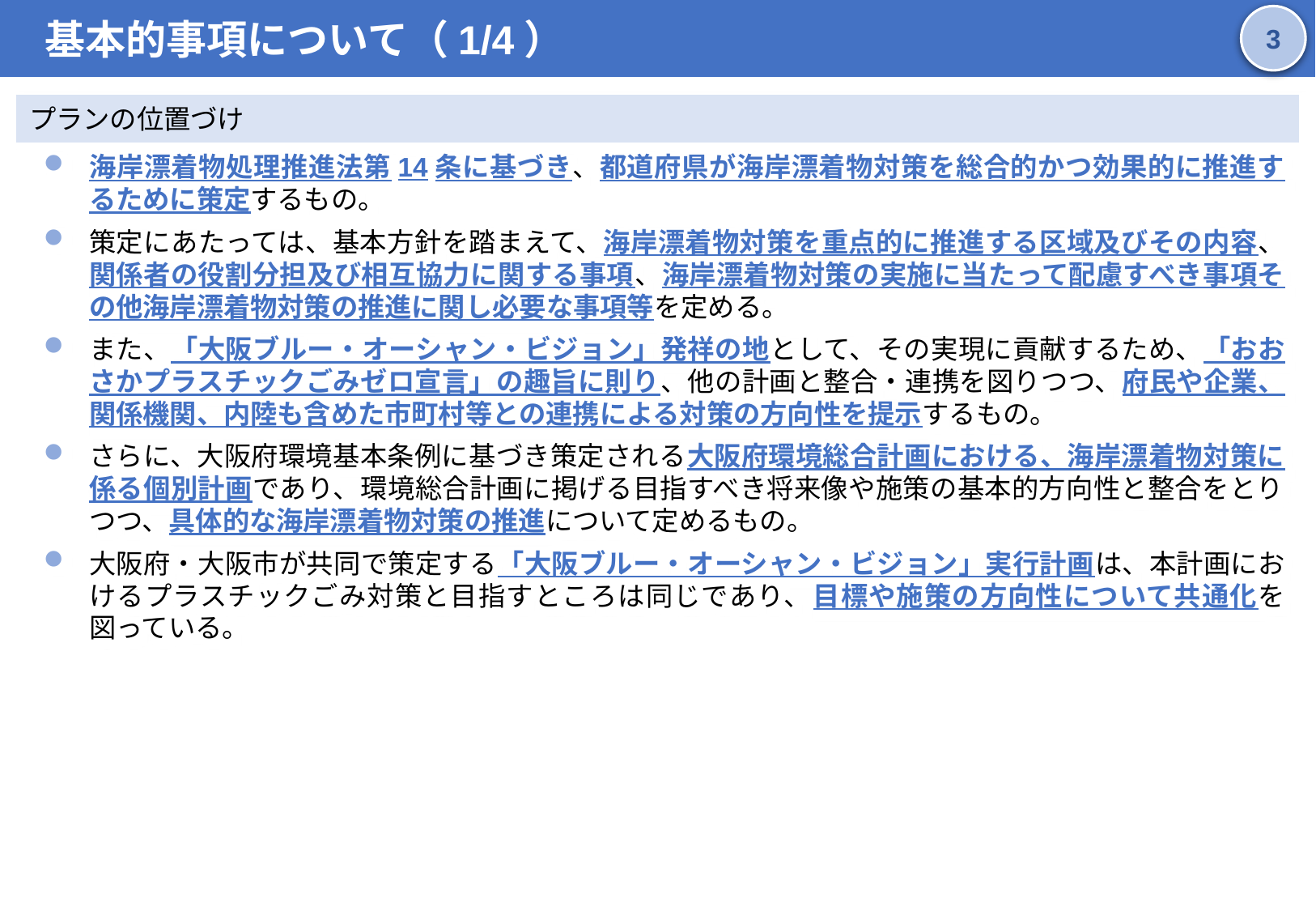

基本的事項について（1/4）
3
プランの位置づけ
海岸漂着物処理推進法第14条に基づき、都道府県が海岸漂着物対策を総合的かつ効果的に推進するために策定するもの。
策定にあたっては、基本方針を踏まえて、海岸漂着物対策を重点的に推進する区域及びその内容、関係者の役割分担及び相互協力に関する事項、海岸漂着物対策の実施に当たって配慮すべき事項その他海岸漂着物対策の推進に関し必要な事項等を定める。
また、「大阪ブルー・オーシャン・ビジョン」発祥の地として、その実現に貢献するため、「おおさかプラスチックごみゼロ宣言」の趣旨に則り、他の計画と整合・連携を図りつつ、府民や企業、関係機関、内陸も含めた市町村等との連携による対策の方向性を提示するもの。
さらに、大阪府環境基本条例に基づき策定される大阪府環境総合計画における、海岸漂着物対策に係る個別計画であり、環境総合計画に掲げる目指すべき将来像や施策の基本的方向性と整合をとりつつ、具体的な海岸漂着物対策の推進について定めるもの。
大阪府・大阪市が共同で策定する「大阪ブルー・オーシャン・ビジョン」実行計画は、本計画におけるプラスチックごみ対策と目指すところは同じであり、目標や施策の方向性について共通化を図っている。